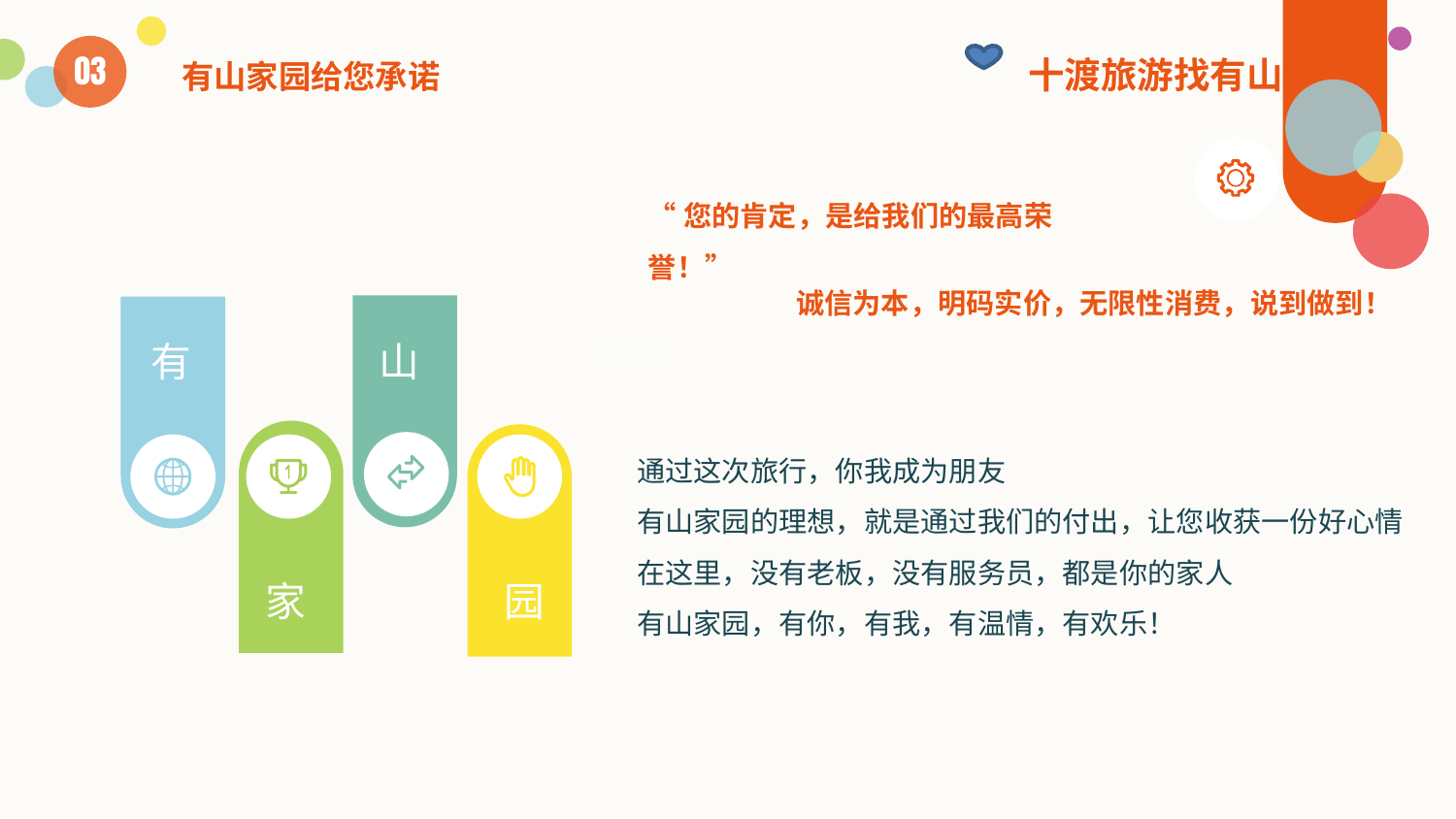

十渡旅游找有山
03
有山家园给您承诺

“您的肯定，是给我们的最高荣誉！”

诚信为本，明码实价，无限性消费，说到做到！

有
山
Option 05

通过这次旅行，你我成为朋友
有山家园的理想，就是通过我们的付出，让您收获一份好心情
在这里，没有老板，没有服务员，都是你的家人
有山家园，有你，有我，有温情，有欢乐！

家
园